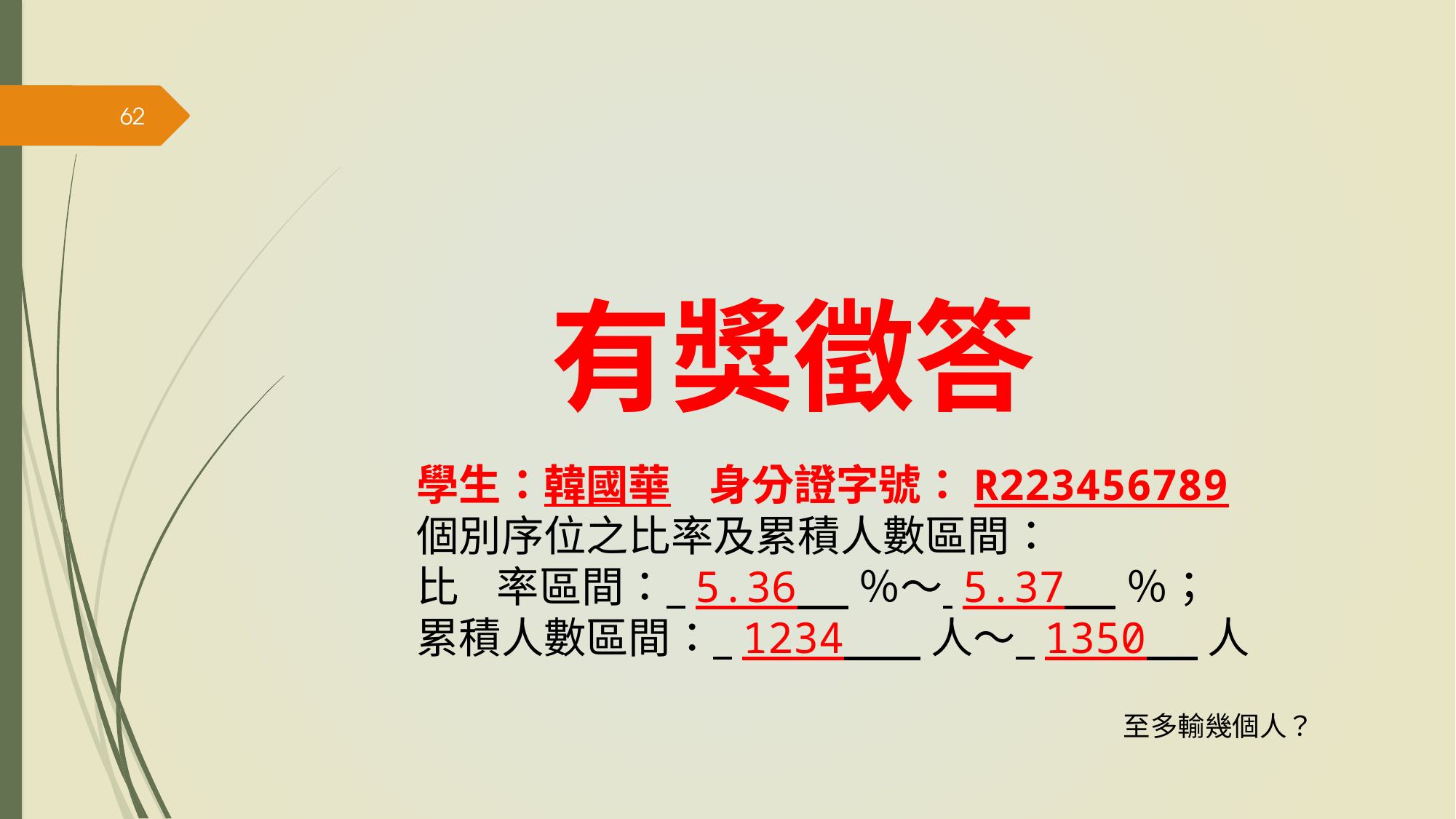

62
# 有獎徵答
學生：韓國華    身分證字號：R223456789
個別序位之比率及累積人數區間：
比    率區間：  5.36  ％～ 5.37  ％；
累積人數區間：  1234   人～  1350  人
至多輸幾個人？